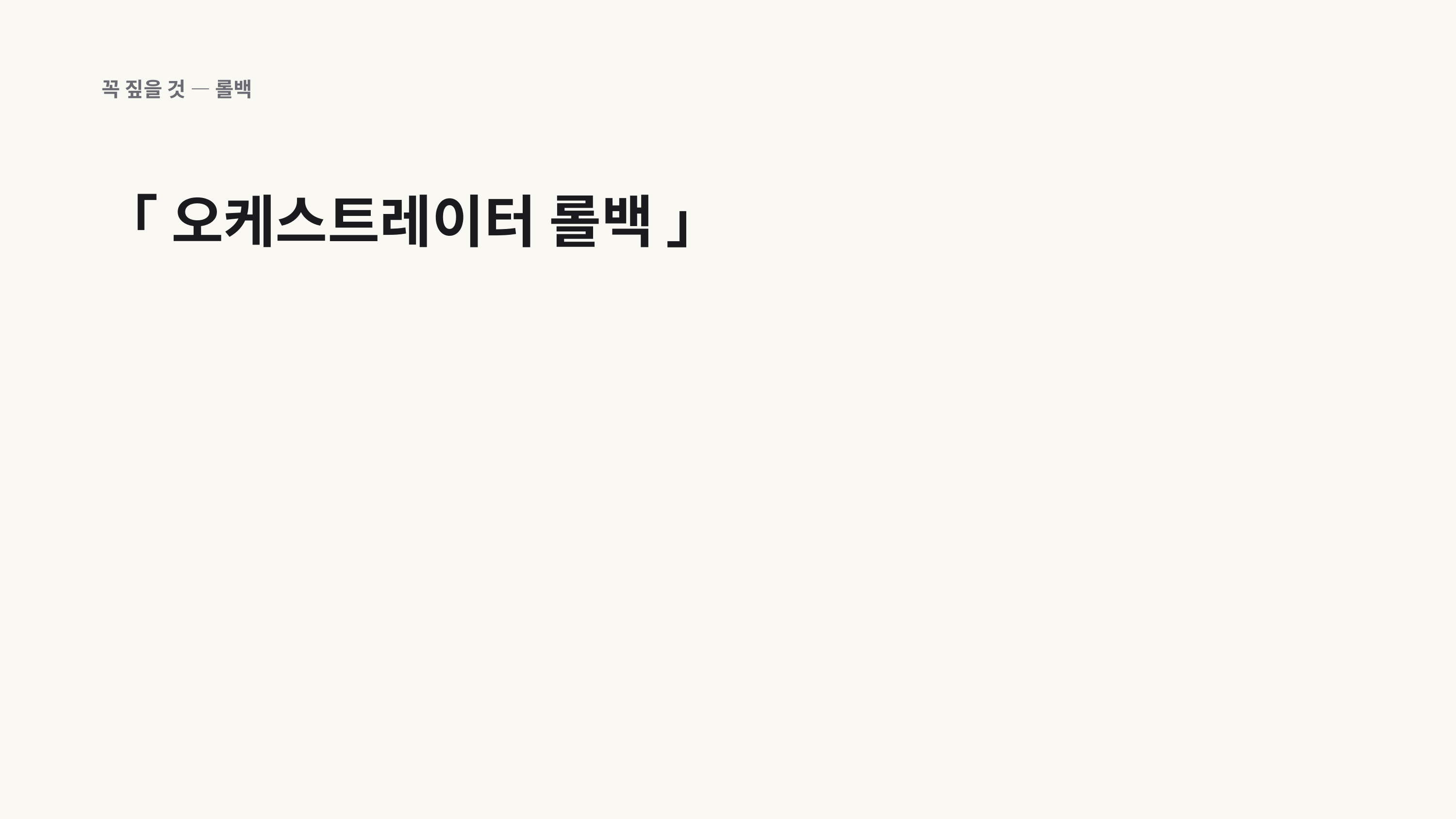

꼭 짚을 것 — 롤백
「 오케스트레이터 롤백 」